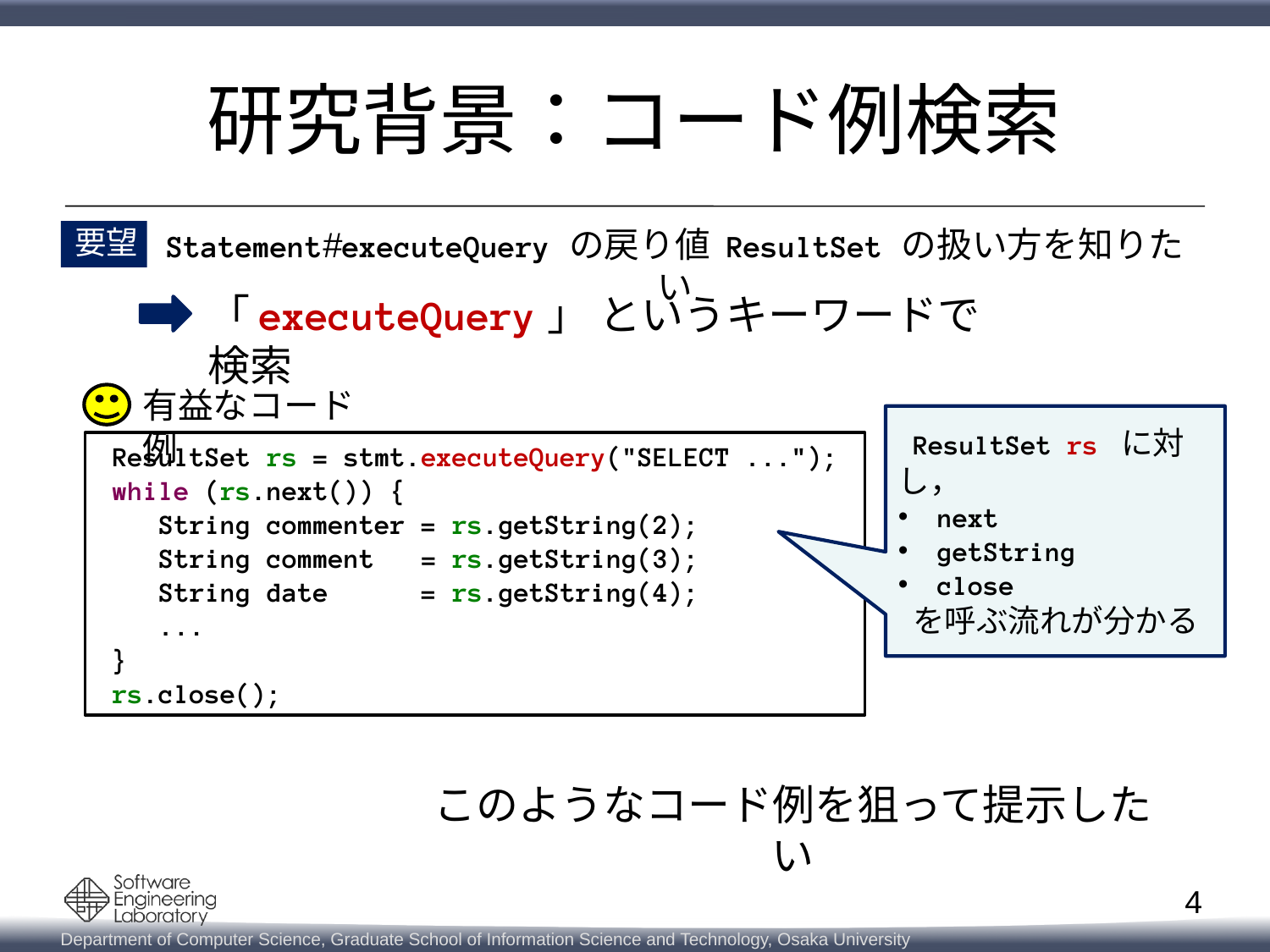

# 研究背景：コード例検索
要望
Statement#executeQuery の戻り値 ResultSet の扱い方を知りたい

「executeQuery」 というキーワードで検索

有益なコード例

 ResultSet rs に対し，
next
getString
close
 を呼ぶ流れが分かる
 ResultSet rs = stmt.executeQuery("SELECT ...");
 while (rs.next()) {
    String commenter = rs.getString(2);
    String comment   = rs.getString(3);
    String date      = rs.getString(4);
    ...
 }
 rs.close();
このようなコード例を狙って提示したい
4